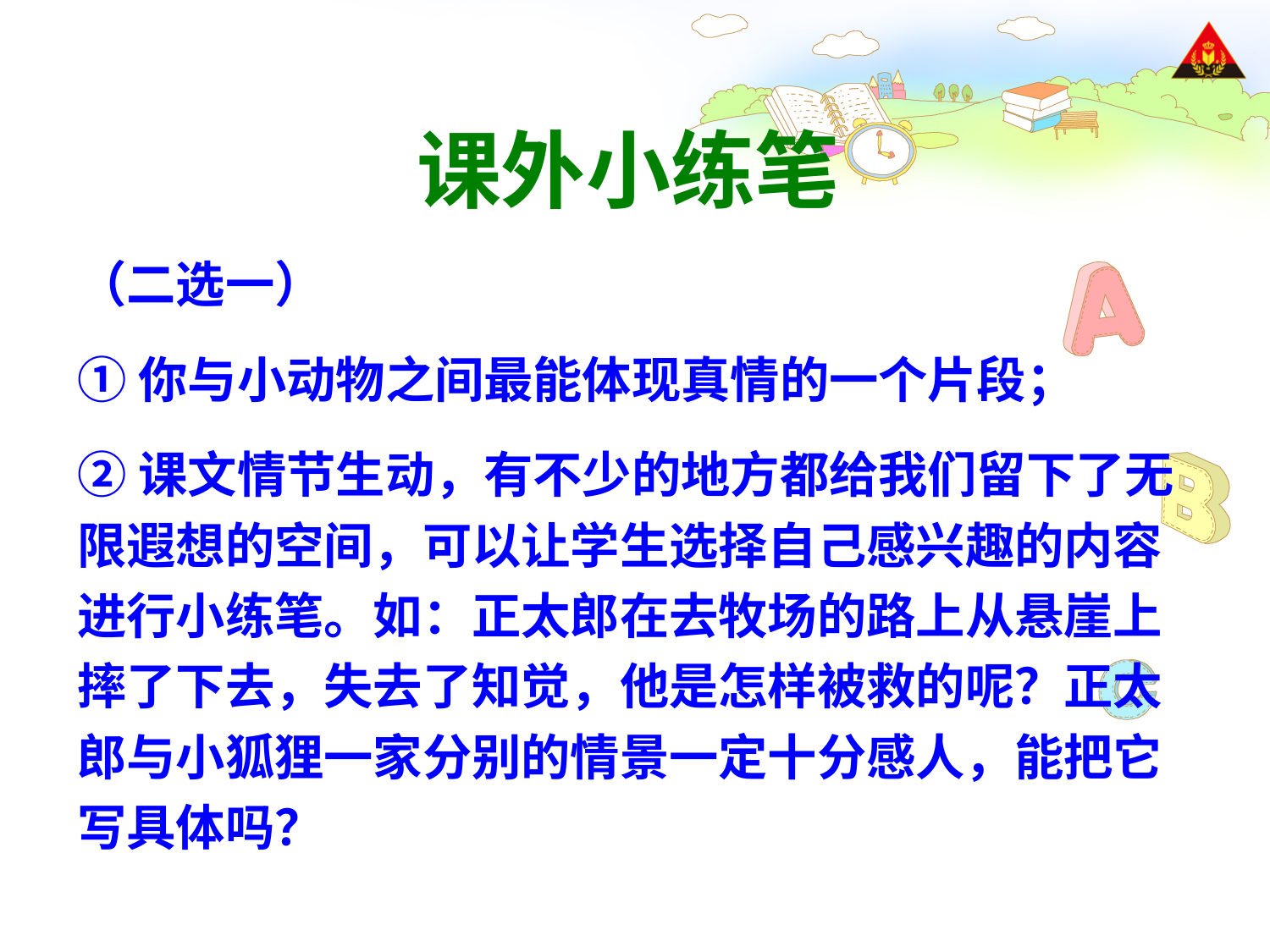

课外小练笔
（二选一）
①你与小动物之间最能体现真情的一个片段；
②课文情节生动，有不少的地方都给我们留下了无限遐想的空间，可以让学生选择自己感兴趣的内容进行小练笔。如：正太郎在去牧场的路上从悬崖上摔了下去，失去了知觉，他是怎样被救的呢？正太郎与小狐狸一家分别的情景一定十分感人，能把它写具体吗？